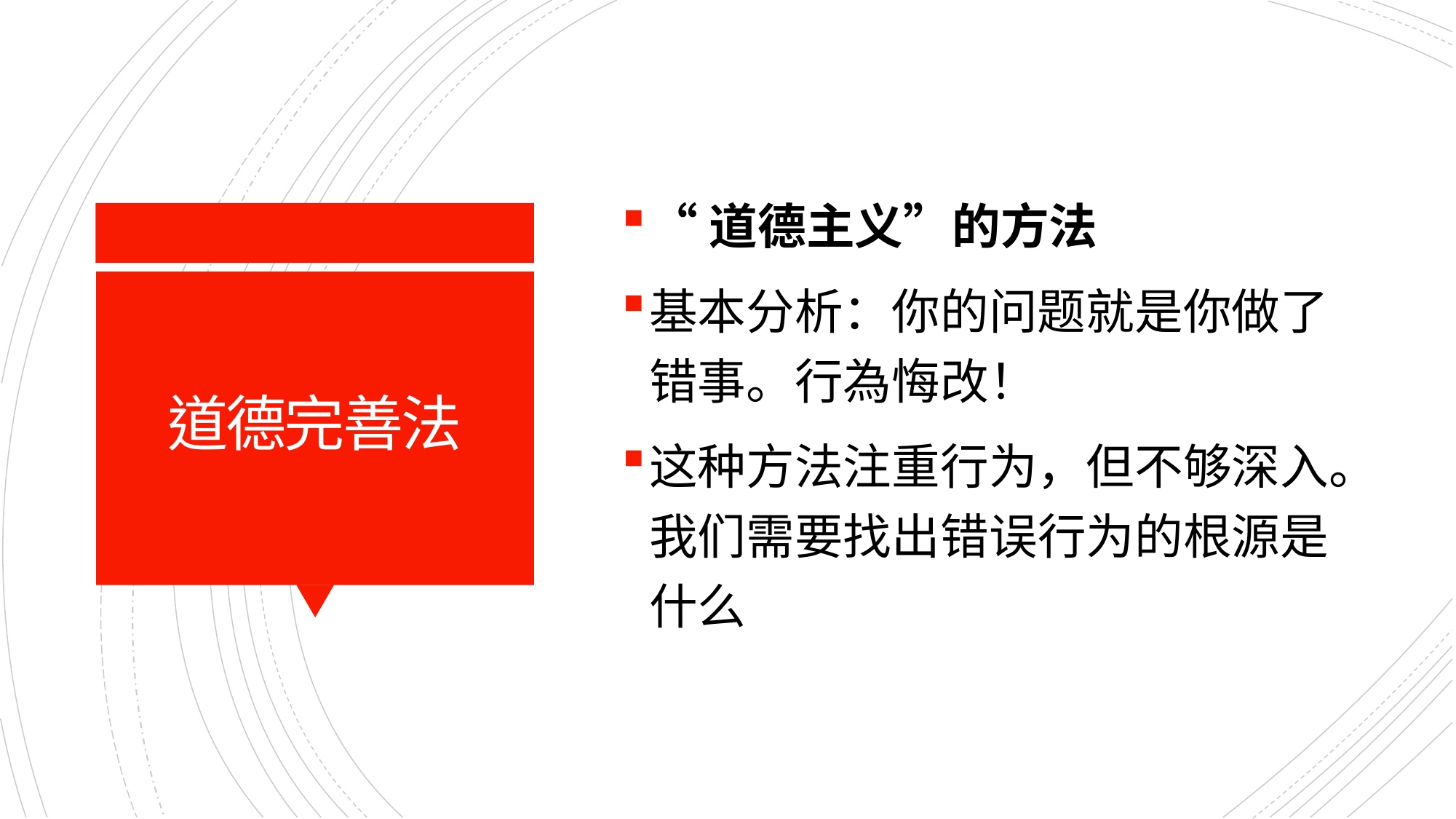

“道德主义”的方法
基本分析：你的问题就是你做了错事。行為悔改！
这种方法注重行为，但不够深入。我们需要找出错误行为的根源是什么
# 道德完善法